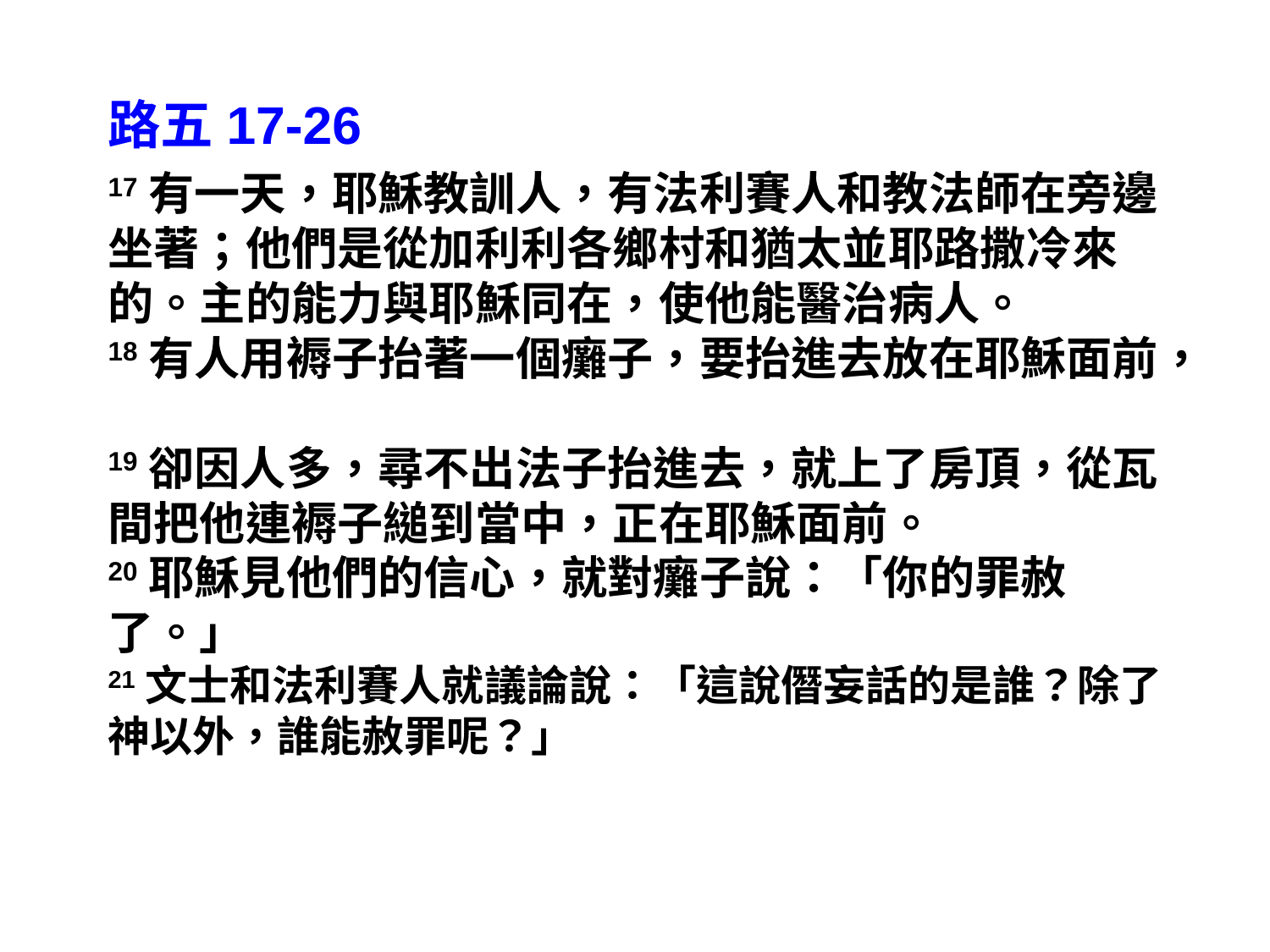

路五17-26
17有一天，耶穌教訓人，有法利賽人和教法師在旁邊坐著；他們是從加利利各鄉村和猶太並耶路撒冷來的。主的能力與耶穌同在，使他能醫治病人。
18有人用褥子抬著一個癱子，要抬進去放在耶穌面前，
19卻因人多，尋不出法子抬進去，就上了房頂，從瓦間把他連褥子縋到當中，正在耶穌面前。
20耶穌見他們的信心，就對癱子說：「你的罪赦了。」
21文士和法利賽人就議論說：「這說僭妄話的是誰？除了神以外，誰能赦罪呢？」